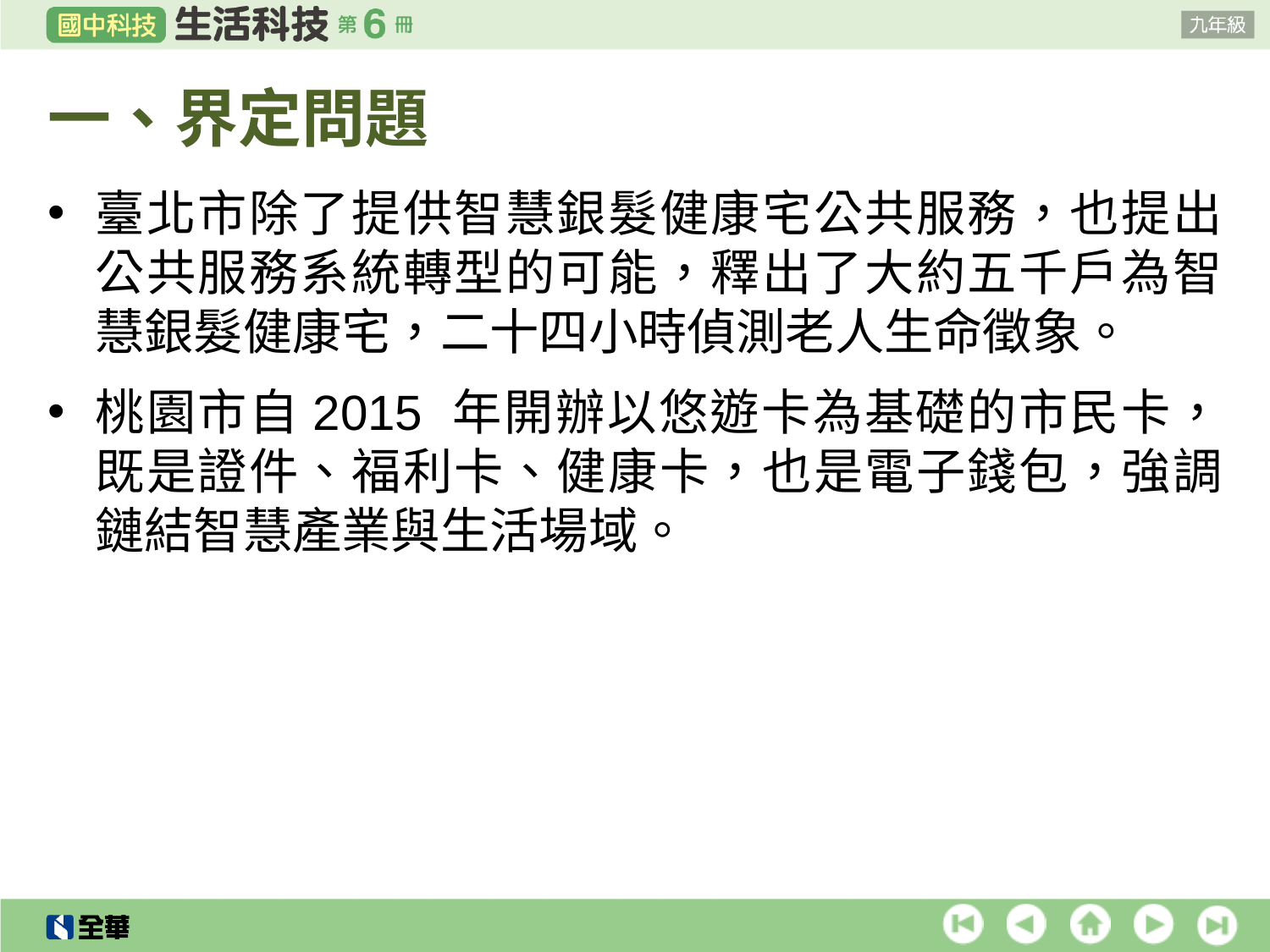

# 一、界定問題
臺北市除了提供智慧銀髮健康宅公共服務，也提出公共服務系統轉型的可能，釋出了大約五千戶為智慧銀髮健康宅，二十四小時偵測老人生命徵象。
桃園市自2015 年開辦以悠遊卡為基礎的市民卡，既是證件、福利卡、健康卡，也是電子錢包，強調鏈結智慧產業與生活場域。